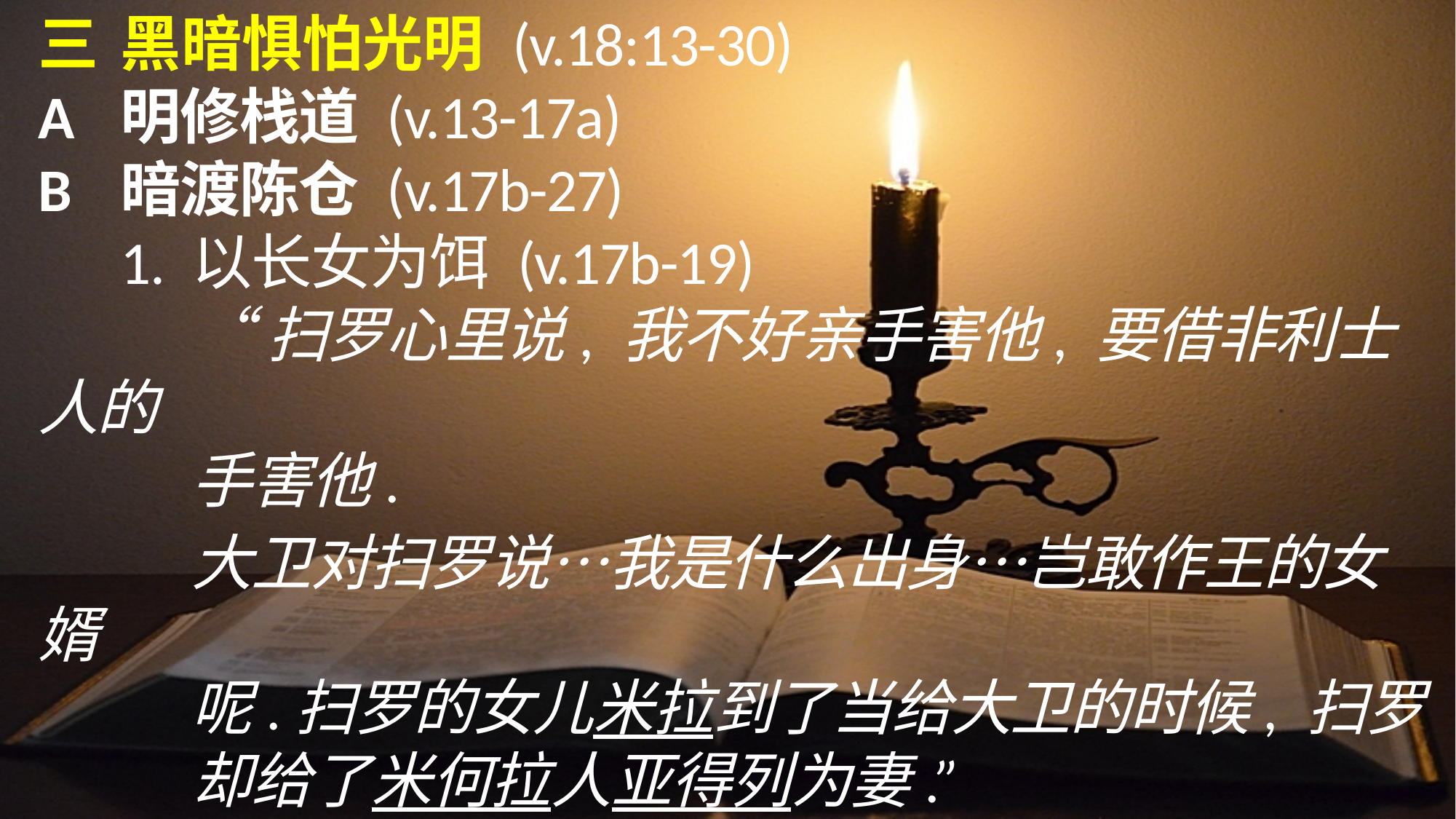

三	黑暗惧怕光明 (v.18:13-30)
A	明修栈道 (v.13-17a)
B	暗渡陈仓 (v.17b-27)
	1.	以长女为饵 (v.17b-19)
		“扫罗心里说, 我不好亲手害他, 要借非利士人的
		手害他.
		大卫对扫罗说…	我是什么出身…岂敢作王的女婿
		呢. 	扫罗的女儿米拉到了当给大卫的时候, 扫罗
		却给了米何拉人亚得列为妻.”